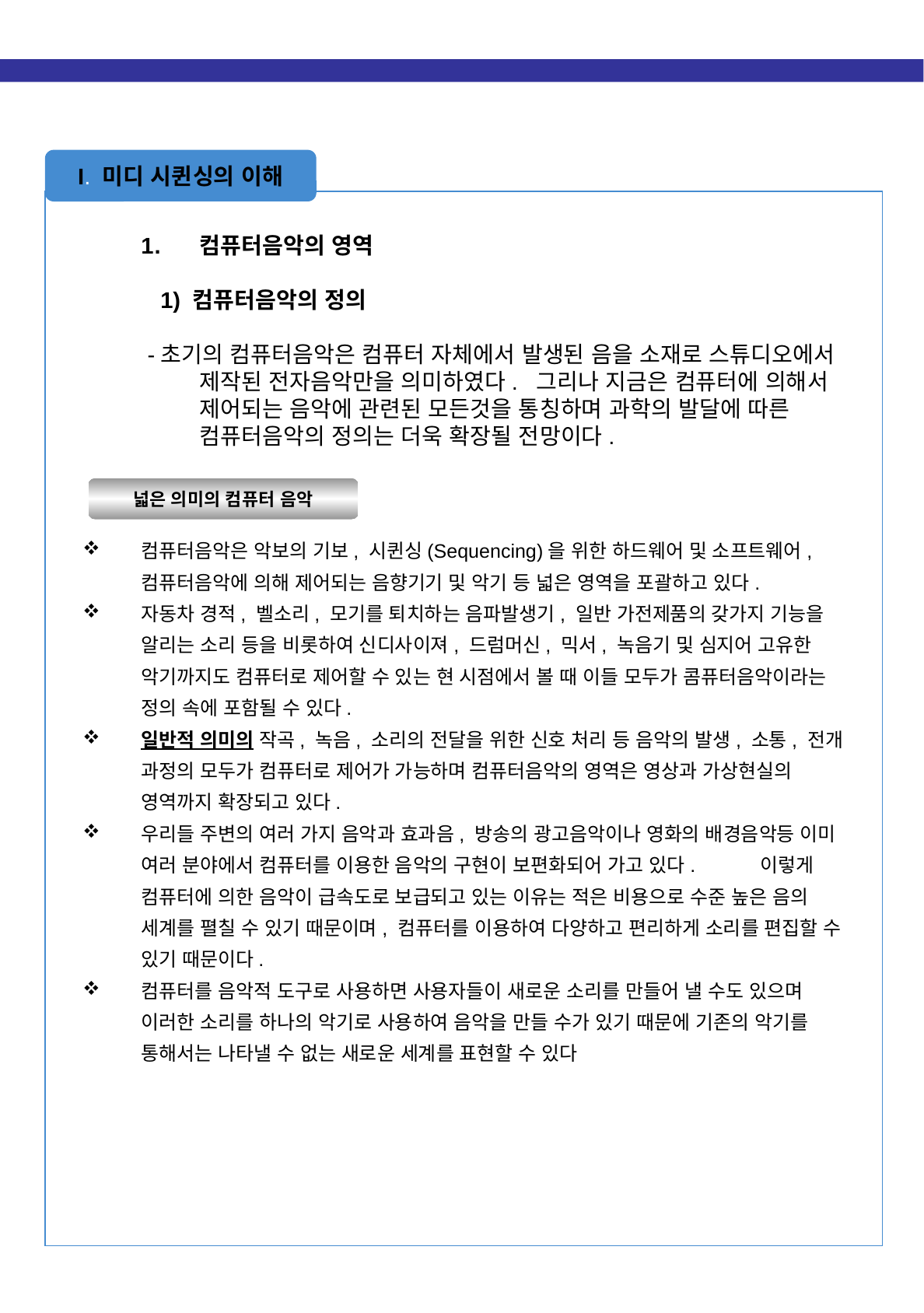

I. 미디 시퀸싱의 이해

컴퓨터음악의 영역

   1) 컴퓨터음악의 정의

 -초기의 컴퓨터음악은 컴퓨터 자체에서 발생된 음을 소재로 스튜디오에서 제작된 전자음악만을 의미하였다.  그리나 지금은 컴퓨터에 의해서 제어되는 음악에 관련된 모든것을 통칭하며 과학의 발달에 따른 컴퓨터음악의 정의는 더욱 확장될 전망이다.

컴퓨터음악은 악보의 기보, 시퀸싱(Sequencing)을 위한 하드웨어 및 소프트웨어, 컴퓨터음악에 의해 제어되는 음향기기 및 악기 등 넓은 영역을 포괄하고 있다.
자동차 경적, 벨소리, 모기를 퇴치하는 음파발생기, 일반 가전제품의 갖가지 기능을 알리는 소리 등을 비롯하여 신디사이져, 드럼머신, 믹서, 녹음기 및 심지어 고유한 악기까지도 컴퓨터로 제어할 수 있는 현 시점에서 볼 때 이들 모두가 콤퓨터음악이라는 정의 속에 포함될 수 있다.
일반적 의미의 작곡, 녹음, 소리의 전달을 위한 신호 처리 등 음악의 발생, 소통, 전개 과정의 모두가 컴퓨터로 제어가 가능하며 컴퓨터음악의 영역은 영상과 가상현실의 영역까지 확장되고 있다.
우리들 주변의 여러 가지 음악과 효과음, 방송의 광고음악이나 영화의 배경음악등 이미 여러 분야에서 컴퓨터를 이용한 음악의 구현이 보편화되어 가고 있다.           이렇게 컴퓨터에 의한 음악이 급속도로 보급되고 있는 이유는 적은 비용으로 수준 높은 음의 세계를 펼칠 수 있기 때문이며, 컴퓨터를 이용하여 다양하고 편리하게 소리를 편집할 수 있기 때문이다.
컴퓨터를 음악적 도구로 사용하면 사용자들이 새로운 소리를 만들어 낼 수도 있으며 이러한 소리를 하나의 악기로 사용하여 음악을 만들 수가 있기 때문에 기존의 악기를 통해서는 나타낼 수 없는 새로운 세계를 표현할 수 있다

넓은 의미의 컴퓨터 음악